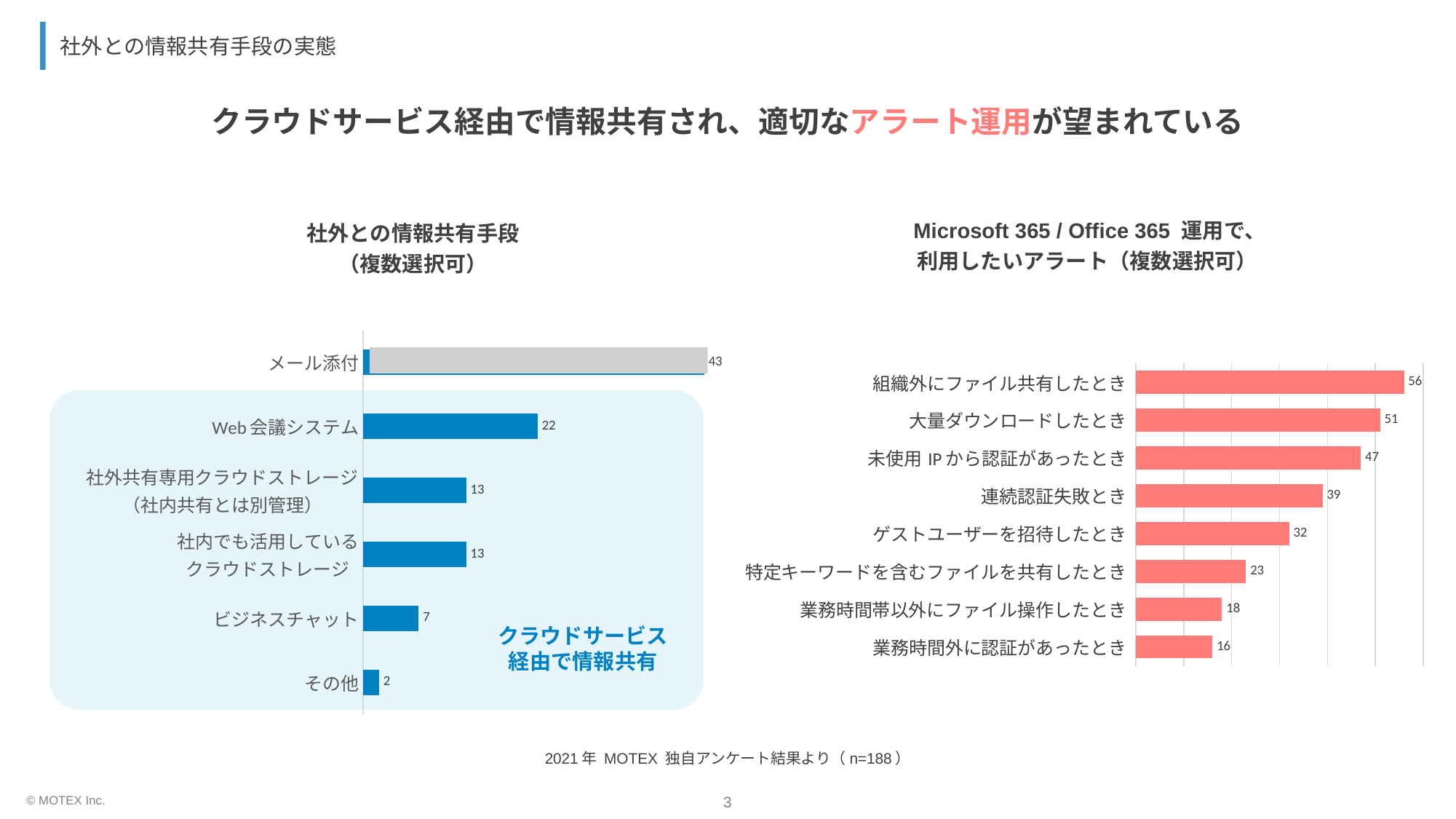

社外との情報共有手段の実態
クラウドサービス経由で情報共有され、適切なアラート運用が望まれている
Microsoft 365 / Office 365 運用で、
利用したいアラート（複数選択可）
社外との情報共有手段
（複数選択可）

### Chart: グラフ タイトル

| Category |  |
|---|---|
| メール添付 | 43.0 |
| Web会議システム | 22.0 |
| 社外共有専用クラウドストレージ
（社内共有とは別管理） | 13.0 |
| 社内でも活用している
クラウドストレージ | 13.0 |
| ビジネスチャット | 7.0 |
| その他 | 2.0 |

### Chart

| Category |  |
|---|---|
| 組織外にファイル共有したとき  | 56.0 |
| 大量ダウンロードしたとき  | 51.0 |
| 未使用IPから認証があったとき  | 47.0 |
| 連続認証失敗とき  | 39.0 |
| ゲストユーザーを招待したとき  | 32.0 |
| 特定キーワードを含むファイルを共有したとき  | 23.0 |
| 業務時間帯以外にファイル操作したとき  | 18.0 |
| 業務時間外に認証があったとき  | 16.0 |
クラウドサービス
経由で情報共有
2021年 MOTEX 独自アンケート結果より（n=188）